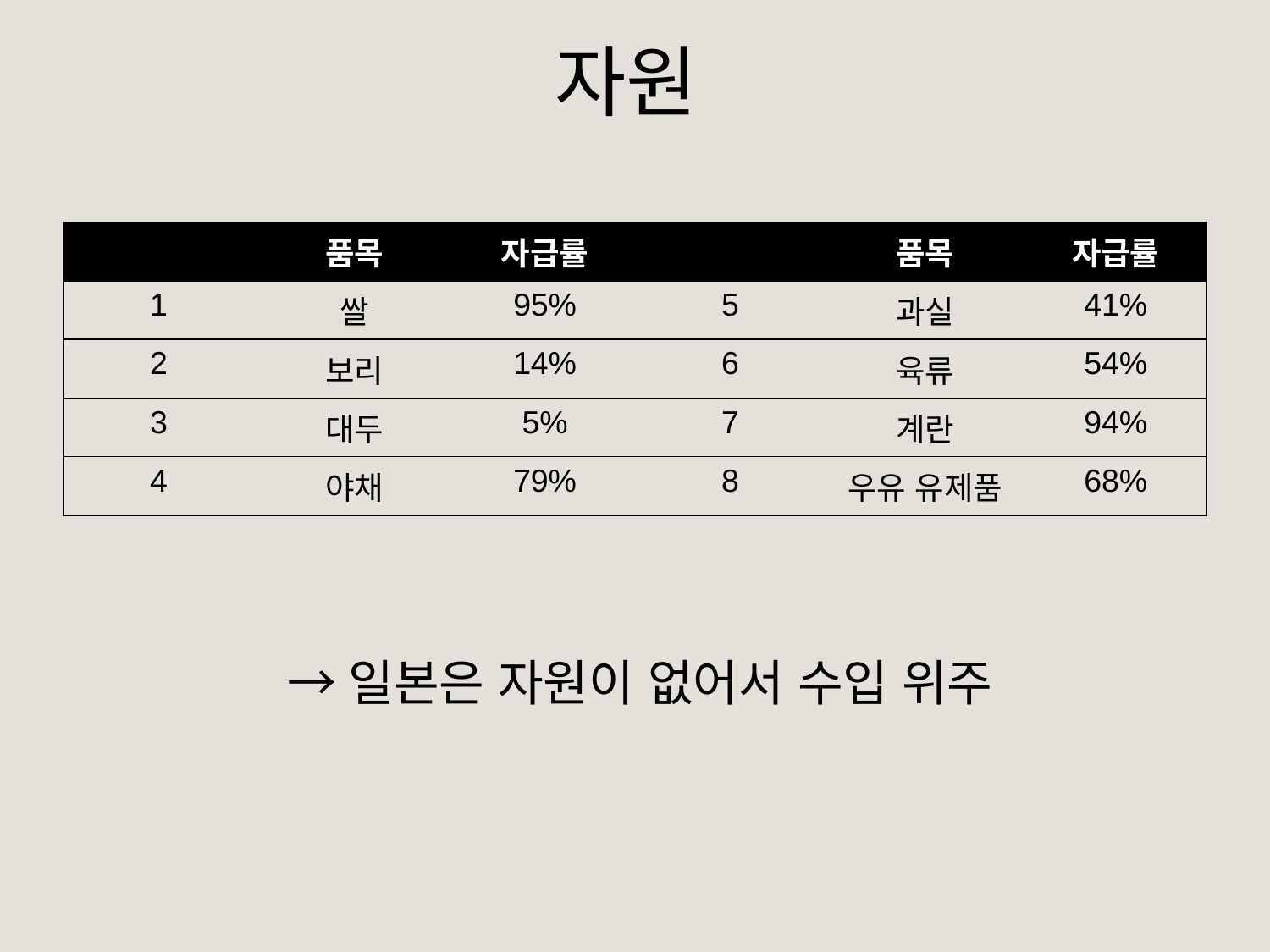

# 자원
|  | 품목 | 자급률 |  | 품목 | 자급률 |
| --- | --- | --- | --- | --- | --- |
| 1 | 쌀 | 95% | 5 | 과실 | 41% |
| 2 | 보리 | 14% | 6 | 육류 | 54% |
| 3 | 대두 | 5% | 7 | 계란 | 94% |
| 4 | 야채 | 79% | 8 | 우유 유제품 | 68% |
→일본은 자원이 없어서 수입 위주